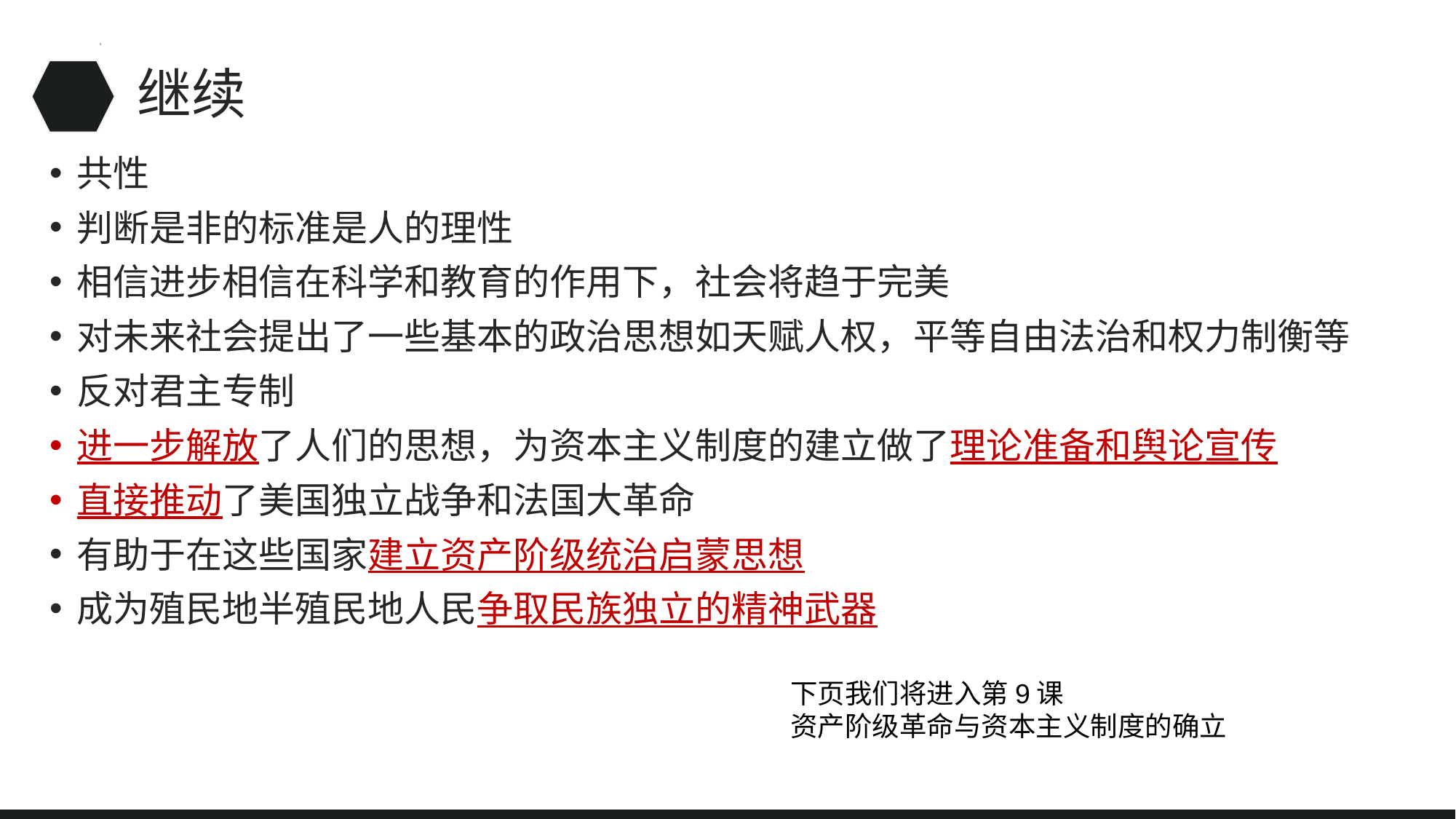

# 继续
共性
判断是非的标准是人的理性
相信进步相信在科学和教育的作用下，社会将趋于完美
对未来社会提出了一些基本的政治思想如天赋人权，平等自由法治和权力制衡等
反对君主专制
进一步解放了人们的思想，为资本主义制度的建立做了理论准备和舆论宣传
直接推动了美国独立战争和法国大革命
有助于在这些国家建立资产阶级统治启蒙思想
成为殖民地半殖民地人民争取民族独立的精神武器
下页我们将进入第9课
资产阶级革命与资本主义制度的确立